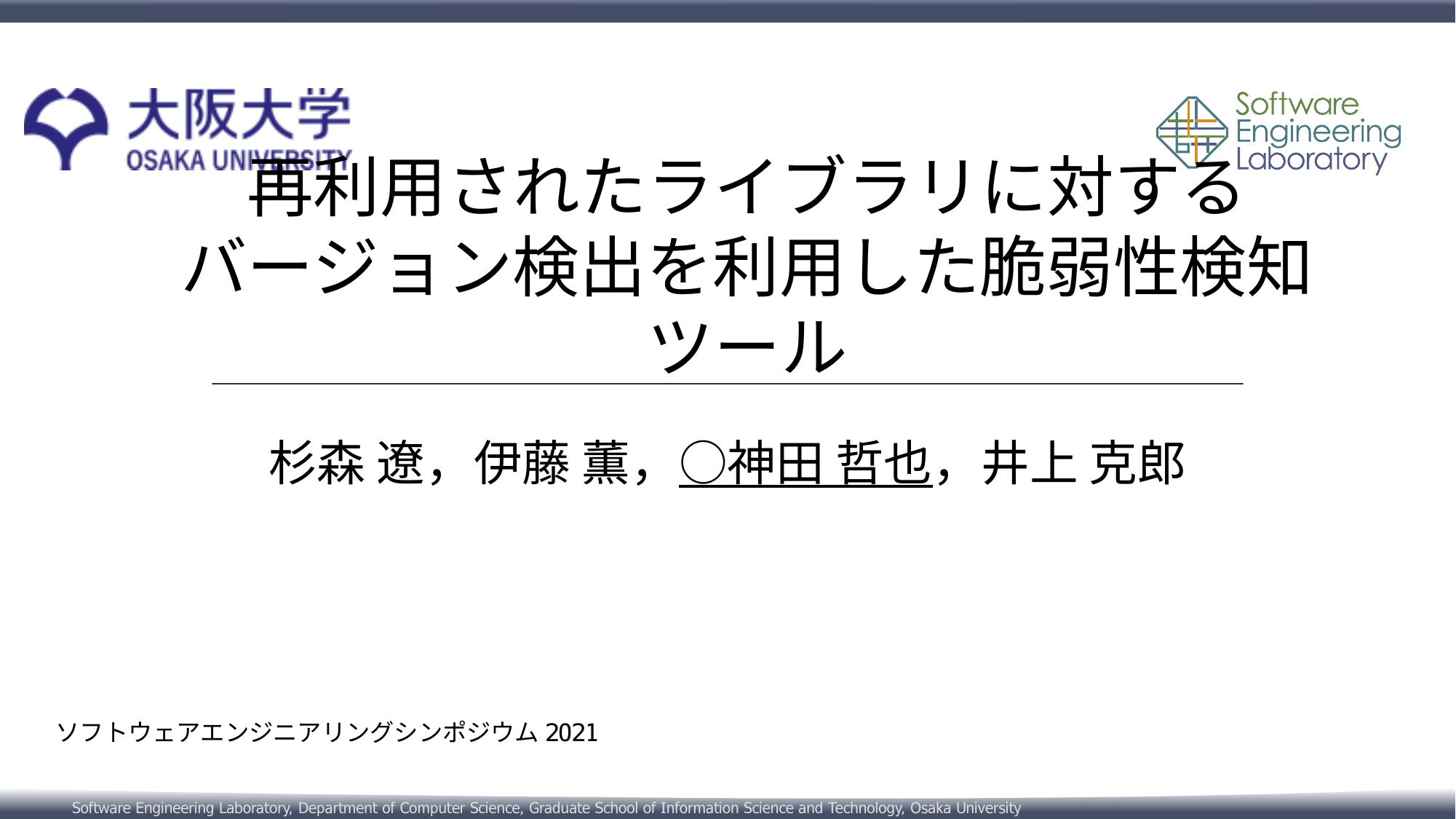

# 再利用されたライブラリに対する バージョン検出を利用した脆弱性検知ツール
杉森 遼，伊藤 薫，○神田 哲也，井上 克郎
ソフトウェアエンジニアリングシンポジウム2021